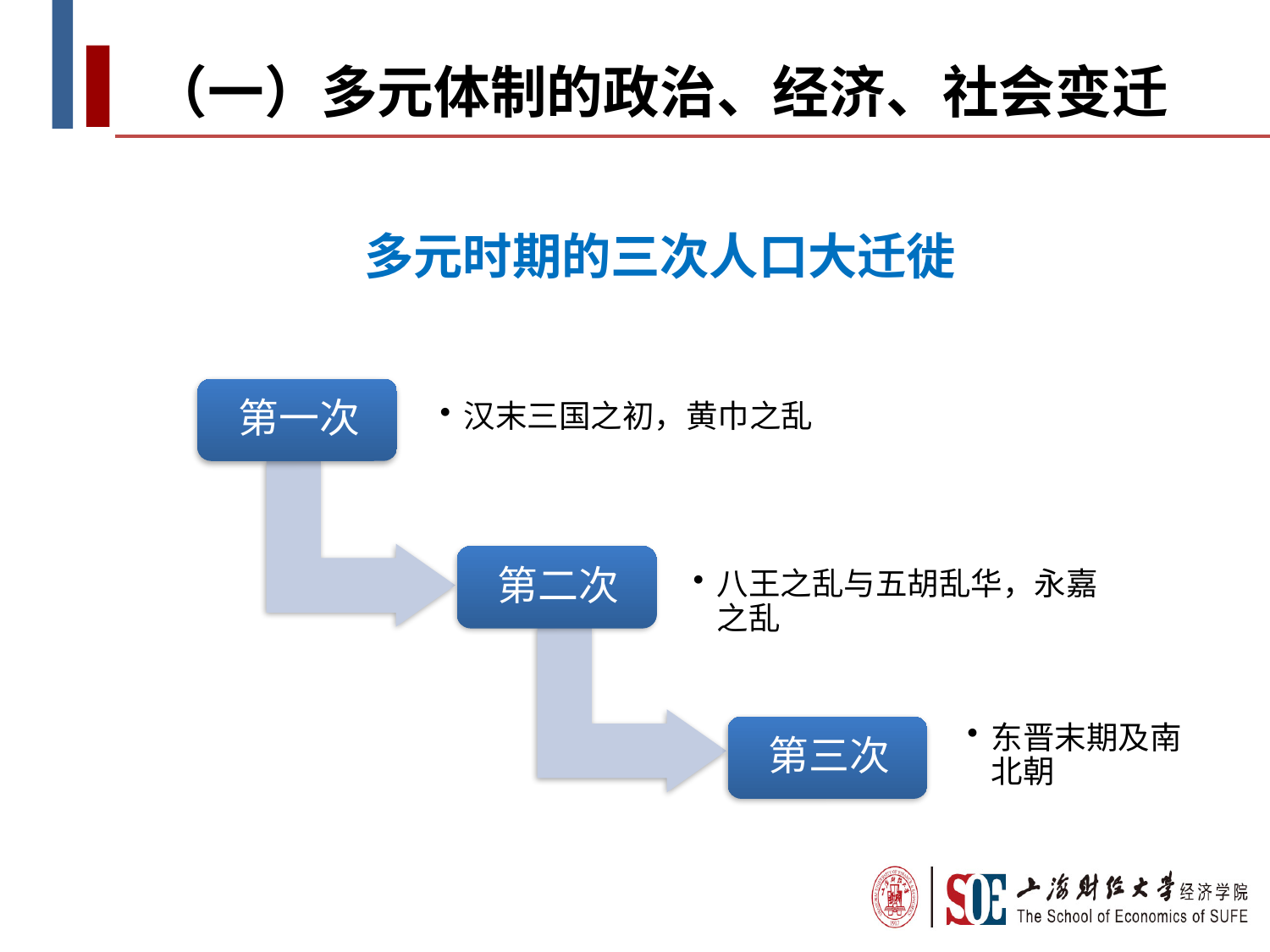

（一）多元体制的政治、经济、社会变迁
多元时期的三次人口大迁徙
第一次
汉末三国之初，黄巾之乱
第二次
八王之乱与五胡乱华，永嘉之乱
第三次
东晋末期及南北朝